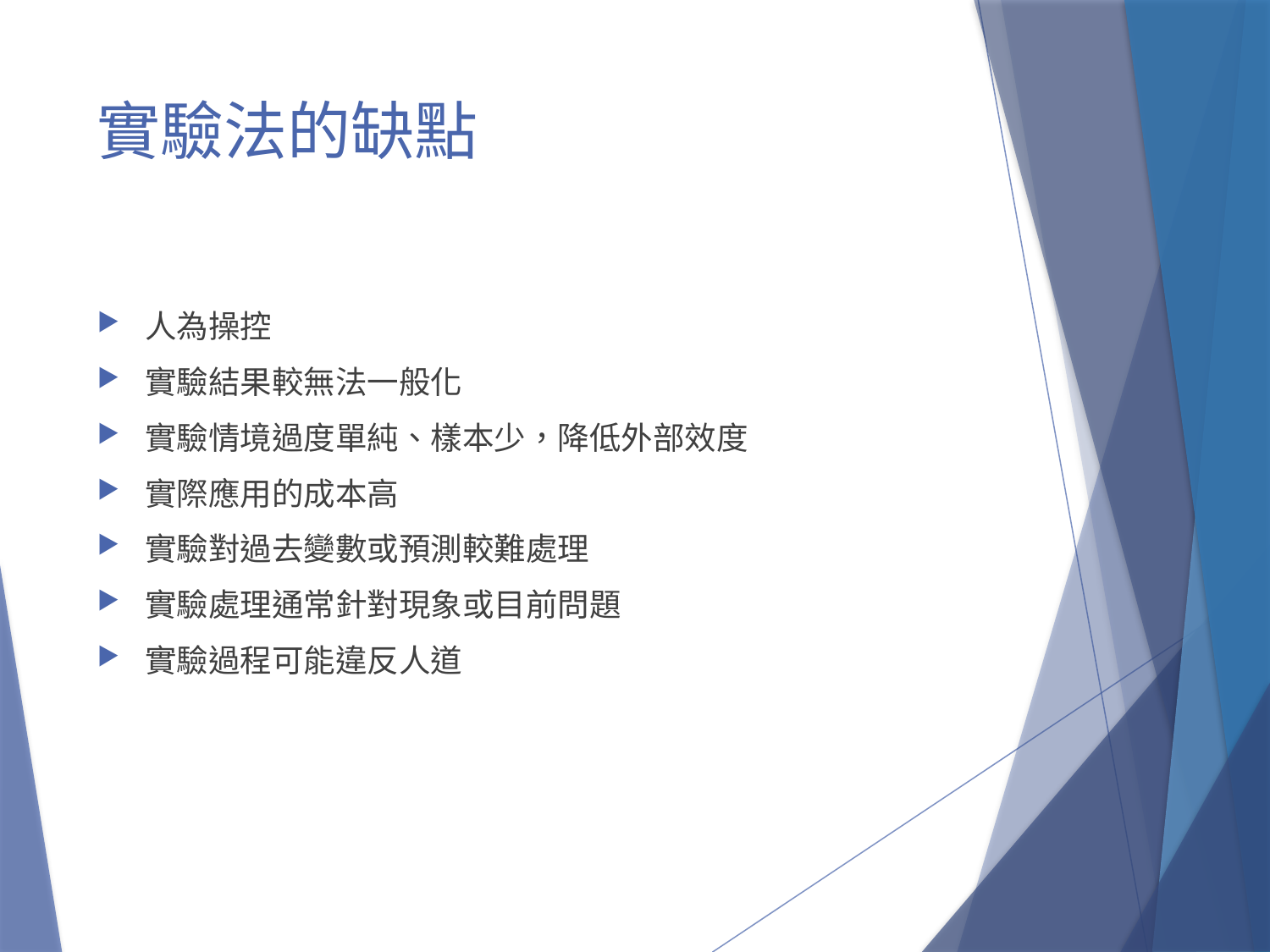

# 實驗法的缺點
人為操控
實驗結果較無法一般化
實驗情境過度單純、樣本少，降低外部效度
實際應用的成本高
實驗對過去變數或預測較難處理
實驗處理通常針對現象或目前問題
實驗過程可能違反人道